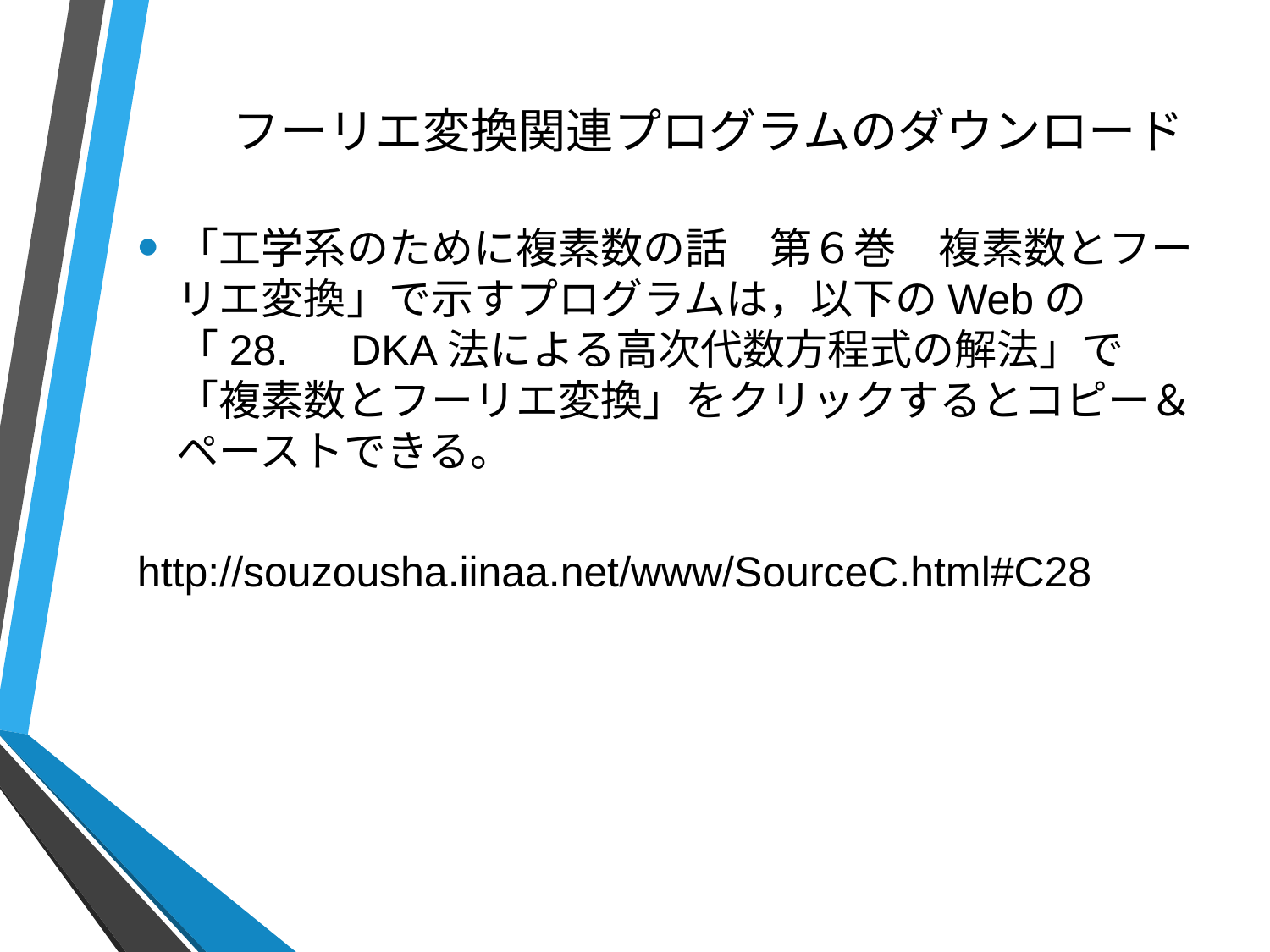

# フーリエ変換関連プログラムのダウンロード
「工学系のために複素数の話　第６巻　複素数とフーリエ変換」で示すプログラムは，以下のWebの「28.　DKA法による高次代数方程式の解法」で「複素数とフーリエ変換」をクリックするとコピー＆ペーストできる。
　　　     http://souzousha.iinaa.net/www/SourceC.html#C28